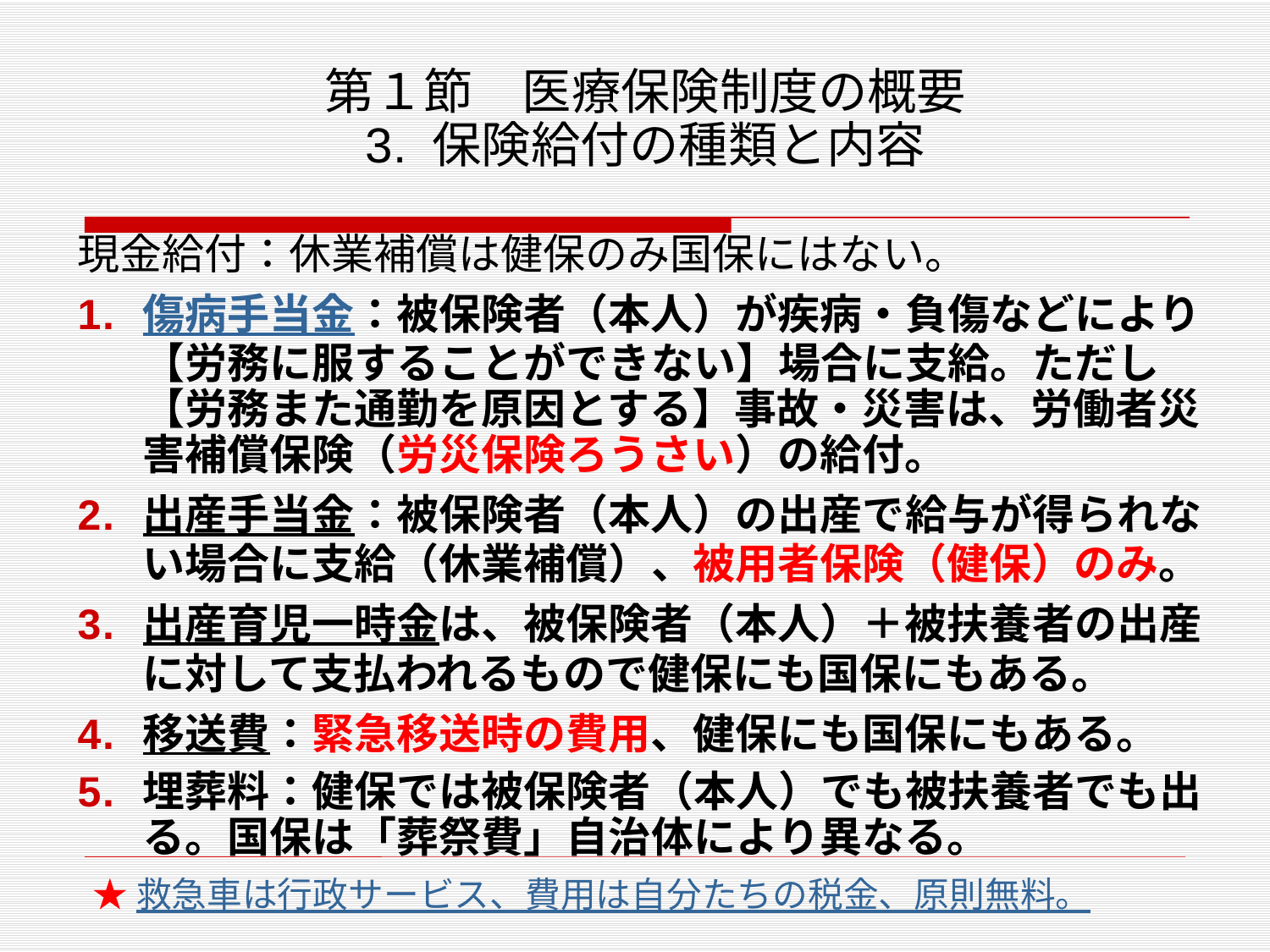

# 第１節　医療保険制度の概要 3. 保険給付の種類と内容
現金給付：休業補償は健保のみ国保にはない。
傷病手当金：被保険者（本人）が疾病・負傷などにより【労務に服することができない】場合に支給。ただし【労務また通勤を原因とする】事故・災害は、労働者災害補償保険（労災保険ろうさい）の給付。
出産手当金：被保険者（本人）の出産で給与が得られない場合に支給（休業補償）、被用者保険（健保）のみ。
出産育児一時金は、被保険者（本人）＋被扶養者の出産に対して支払われるもので健保にも国保にもある。
移送費：緊急移送時の費用、健保にも国保にもある。
埋葬料：健保では被保険者（本人）でも被扶養者でも出る。国保は「葬祭費」自治体により異なる。

★救急車は行政サービス、費用は自分たちの税金、原則無料。